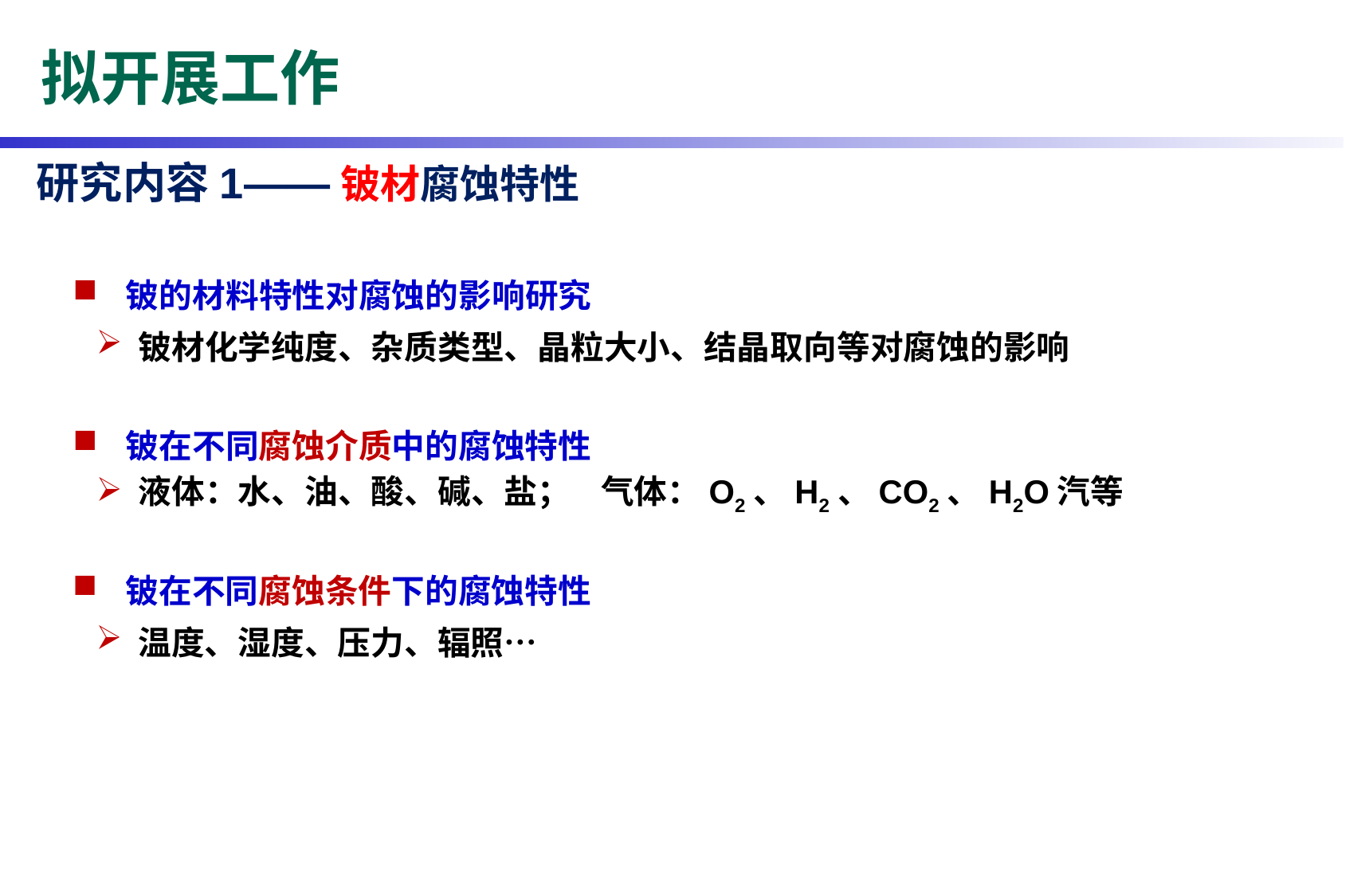

拟开展工作
研究内容1——铍材腐蚀特性
 铍的材料特性对腐蚀的影响研究
 铍材化学纯度、杂质类型、晶粒大小、结晶取向等对腐蚀的影响
 铍在不同腐蚀介质中的腐蚀特性
 液体：水、油、酸、碱、盐；    气体：O2、H2、CO2、H2O汽等
 铍在不同腐蚀条件下的腐蚀特性
 温度、湿度、压力、辐照…